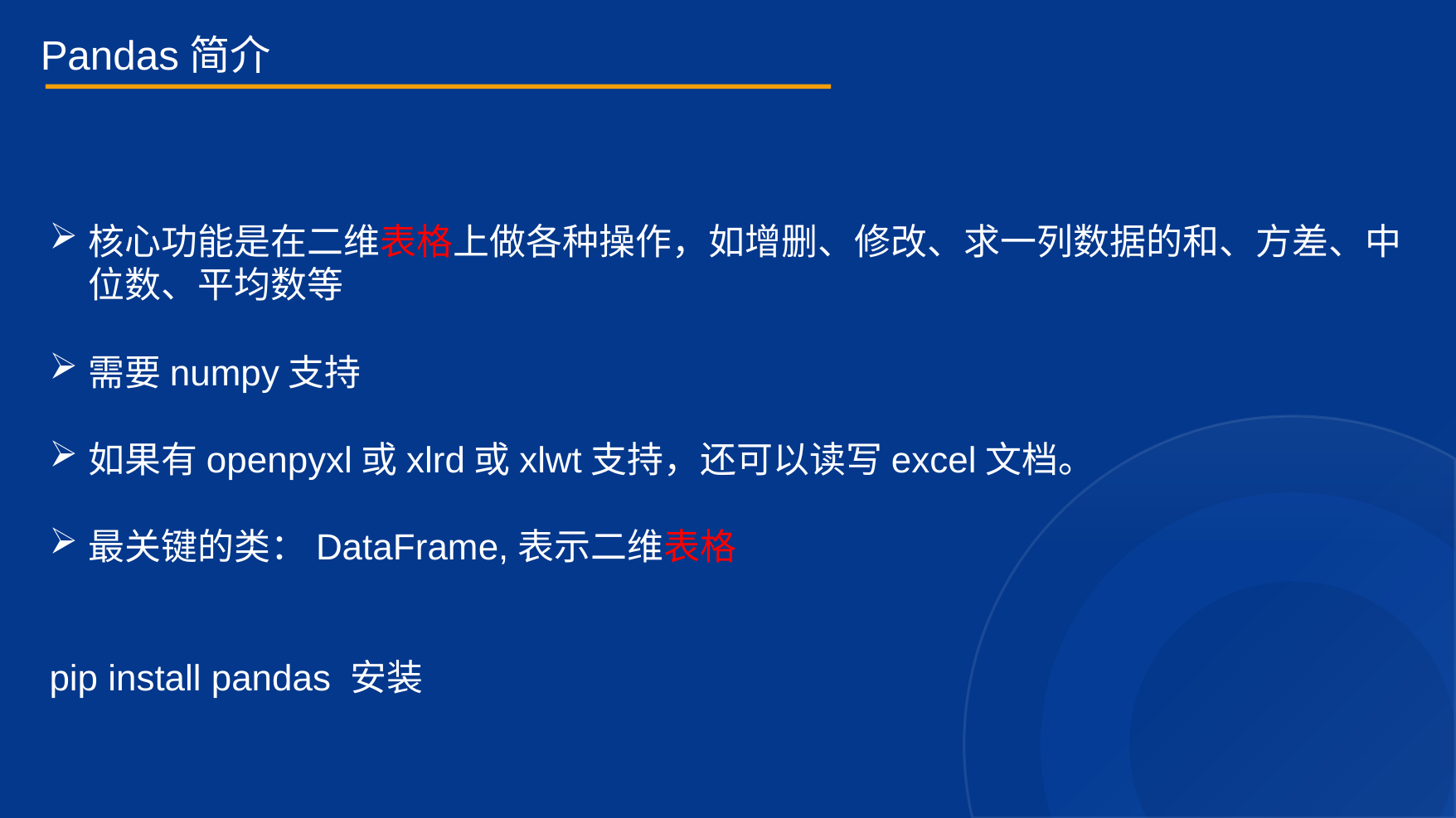

Pandas简介

核心功能是在二维表格上做各种操作，如增删、修改、求一列数据的和、方差、中位数、平均数等

需要numpy支持

如果有openpyxl或xlrd或xlwt支持，还可以读写excel文档。

最关键的类：DataFrame,表示二维表格

pip install pandas 安装